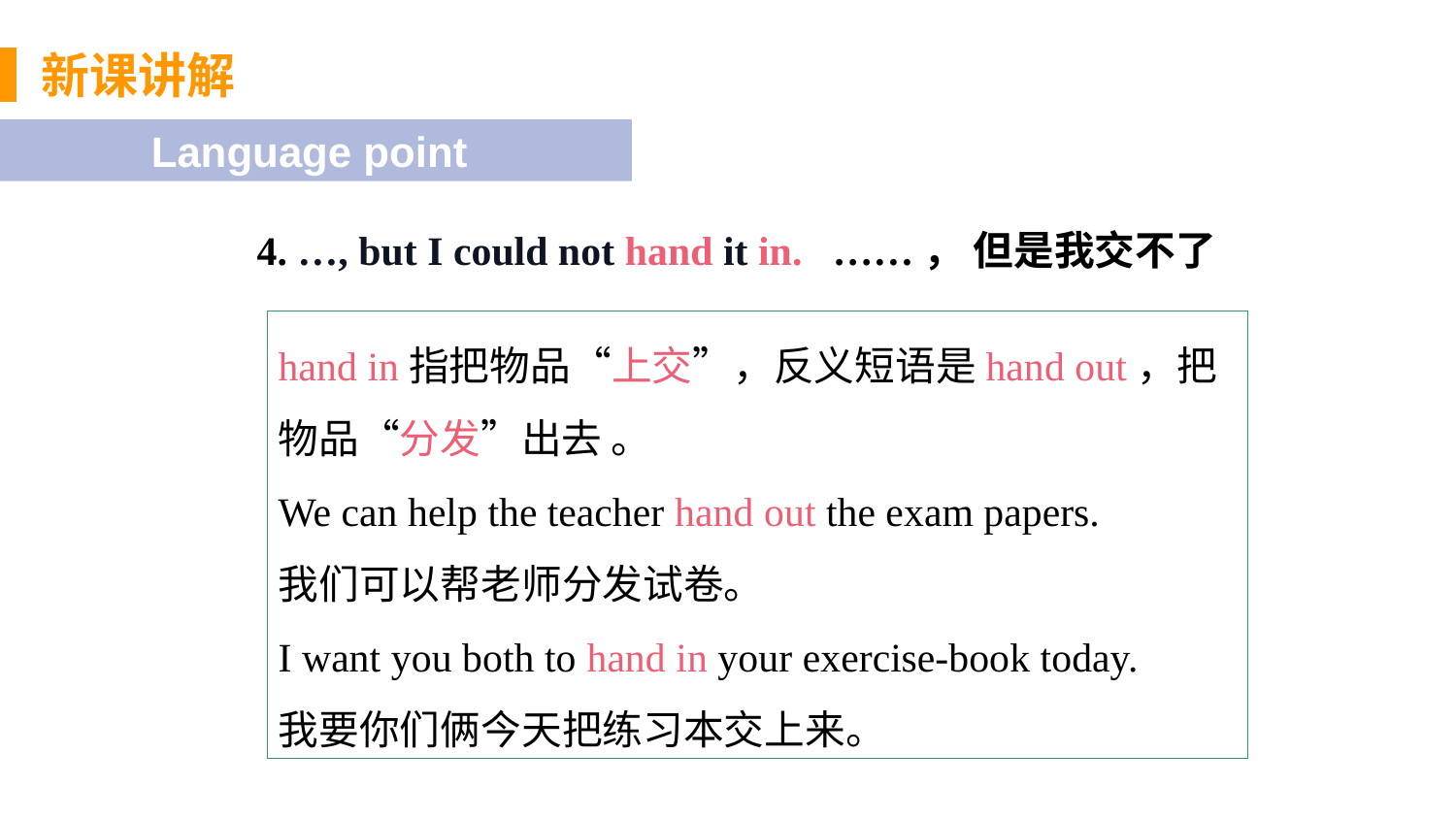

新课讲解

Language point
4. …, but I could not hand it in.   ……， 但是我交不了
hand in指把物品“上交”，反义短语是hand out，把物品“分发”出去 。
We can help the teacher hand out the exam papers.
我们可以帮老师分发试卷。
I want you both to hand in your exercise-book today.
我要你们俩今天把练习本交上来。